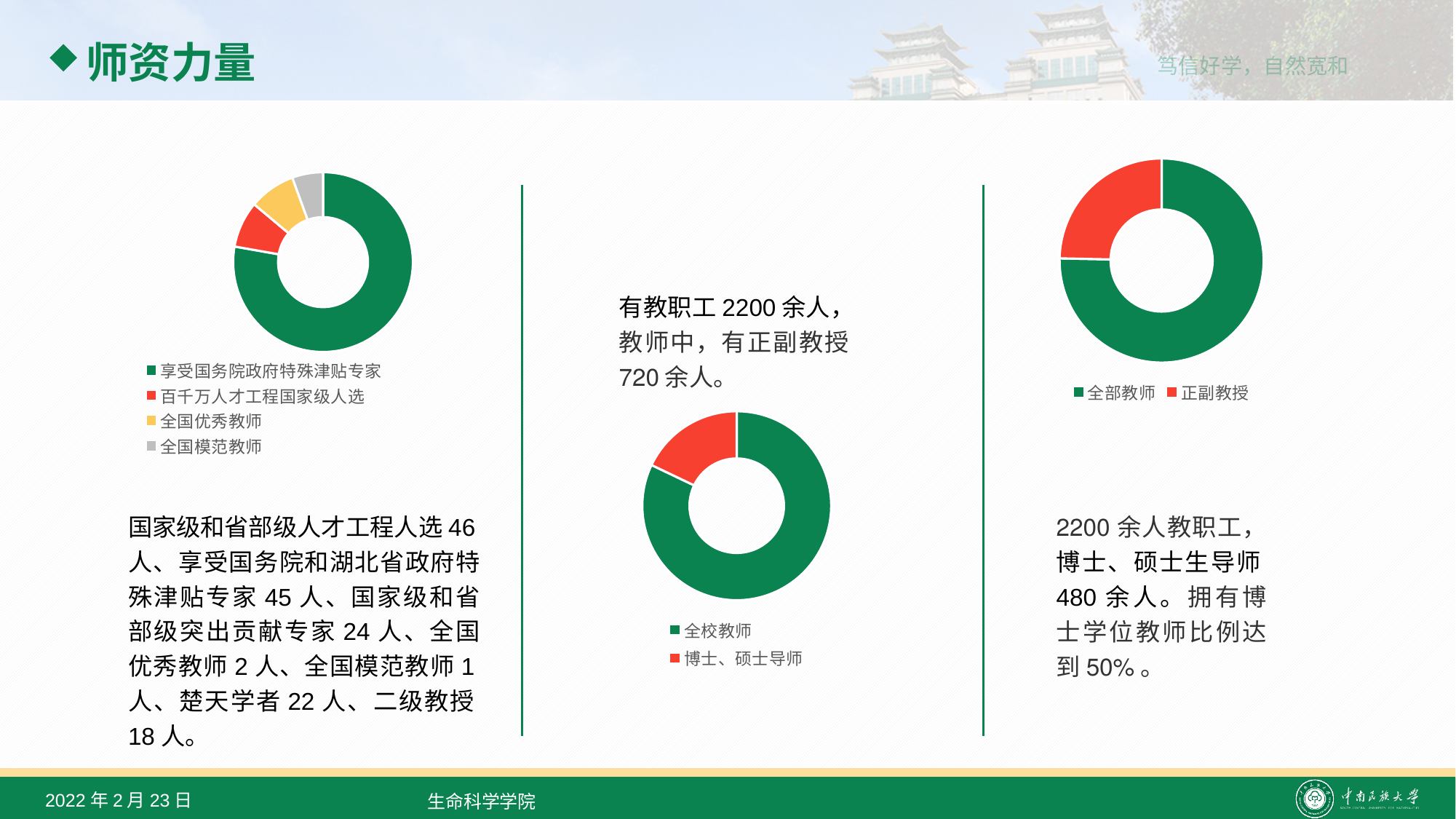

# 师资力量

### Chart

| Category | 人数 |
|---|---|
| 享受国务院政府特殊津贴专家 | 28.0 |
| 百千万人才工程国家级人选 | 3.0 |
| 全国优秀教师 | 3.0 |
| 全国模范教师 | 2.0 |

### Chart

| Category | 人数 |
|---|---|
| 全部教师 | 2200.0 |
| 正副教授 | 720.0 |
有教职工2200余人，教师中，有正副教授720余人。

### Chart

| Category | 人数 |
|---|---|
| 全校教师 | 2200.0 |
| 博士、硕士导师 | 480.0 |
国家级和省部级人才工程人选46人、享受国务院和湖北省政府特殊津贴专家45人、国家级和省部级突出贡献专家24人、全国优秀教师2人、全国模范教师1人、楚天学者22人、二级教授18人。
2200余人教职工，博士、硕士生导师480余人。拥有博士学位教师比例达到50%。
2022年2月23日
生命科学学院